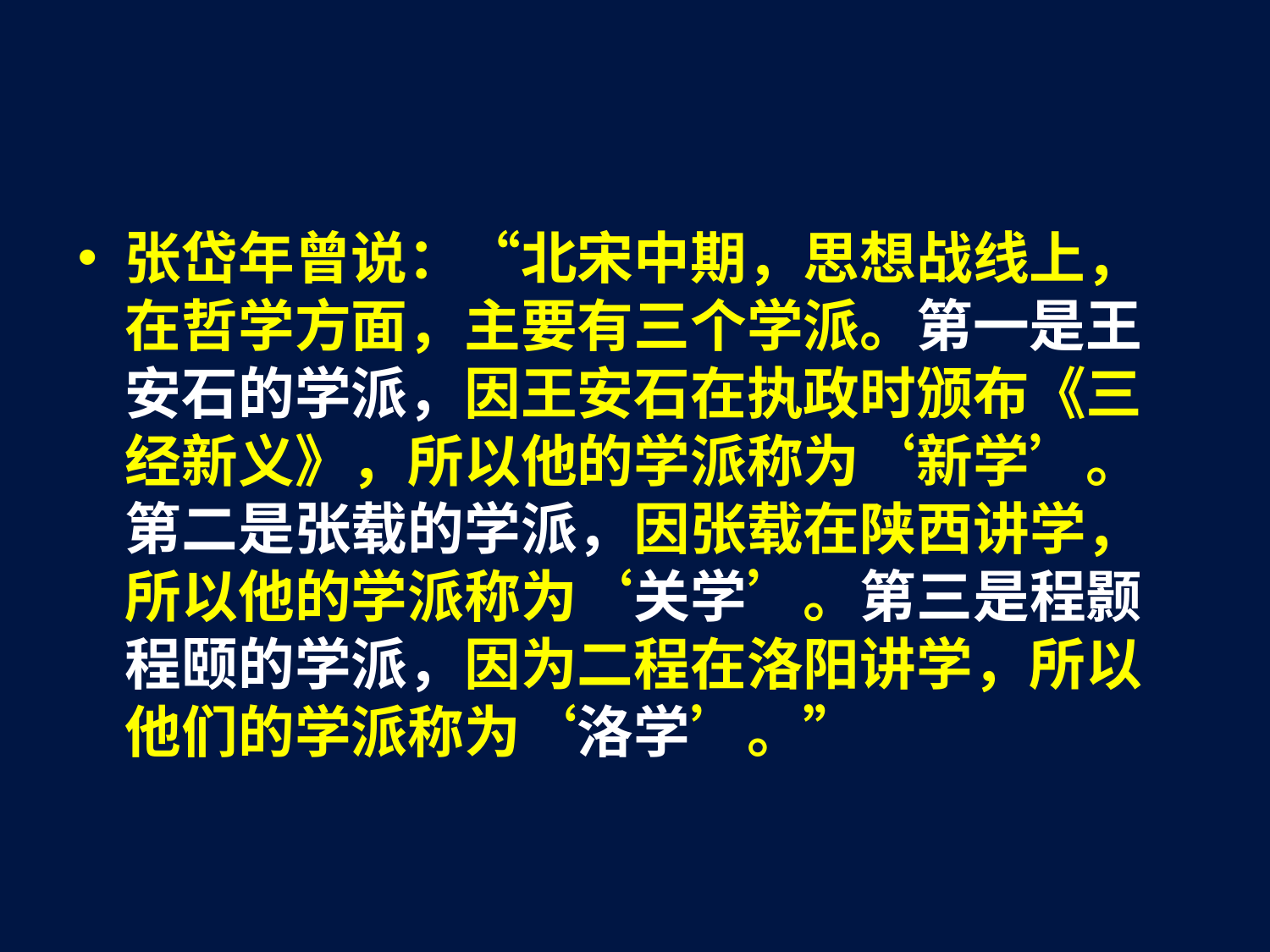

#
张岱年曾说：“北宋中期，思想战线上，在哲学方面，主要有三个学派。第一是王安石的学派，因王安石在执政时颁布《三经新义》，所以他的学派称为‘新学’。第二是张载的学派，因张载在陕西讲学，所以他的学派称为‘关学’。第三是程颢程颐的学派，因为二程在洛阳讲学，所以他们的学派称为‘洛学’。”